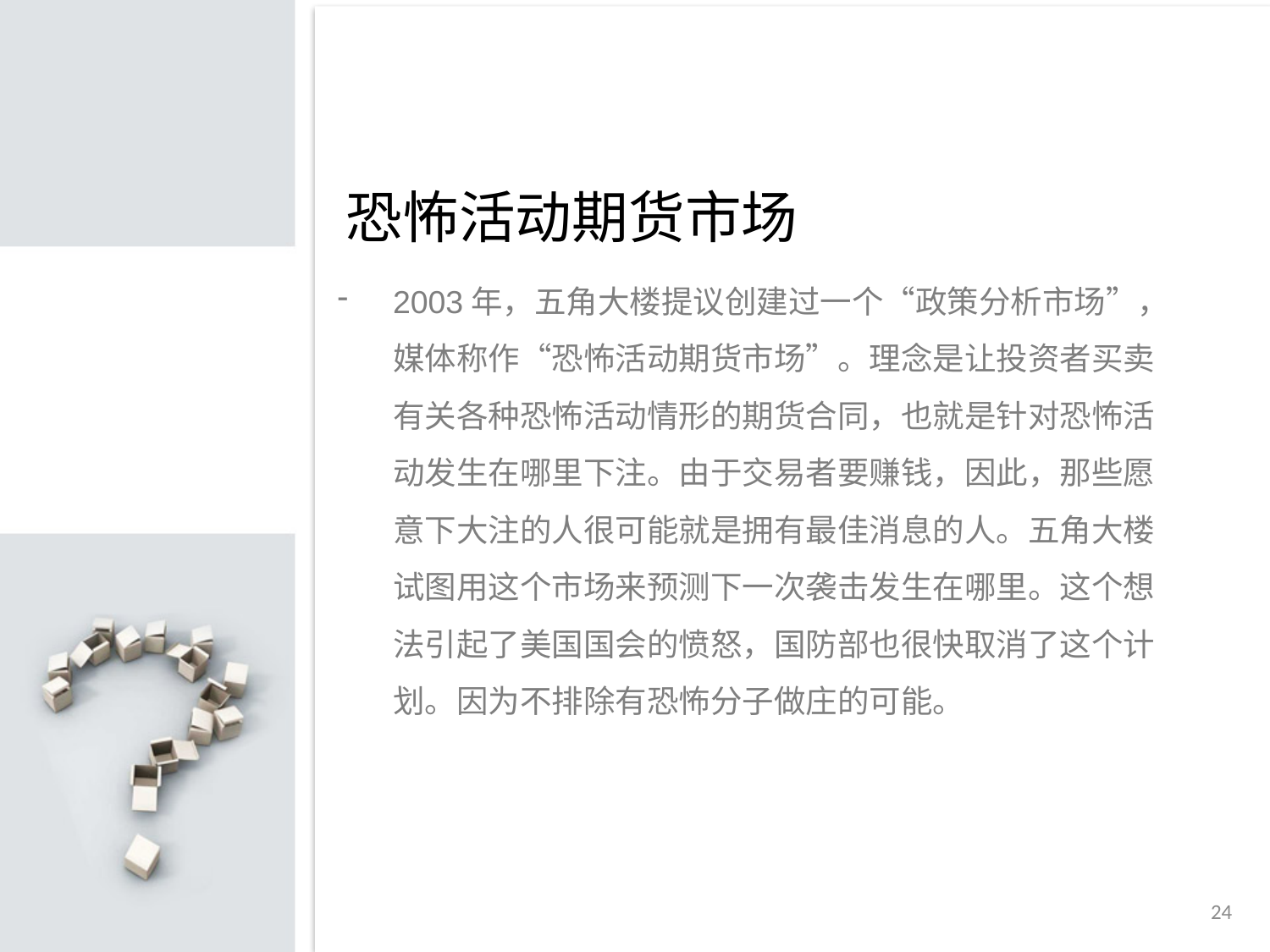

恐怖活动期货市场
2003年，五角大楼提议创建过一个“政策分析市场”，媒体称作“恐怖活动期货市场”。理念是让投资者买卖有关各种恐怖活动情形的期货合同，也就是针对恐怖活动发生在哪里下注。由于交易者要赚钱，因此，那些愿意下大注的人很可能就是拥有最佳消息的人。五角大楼试图用这个市场来预测下一次袭击发生在哪里。这个想法引起了美国国会的愤怒，国防部也很快取消了这个计划。因为不排除有恐怖分子做庄的可能。
点击添加标题
点击添加标题
点击添加标题
24